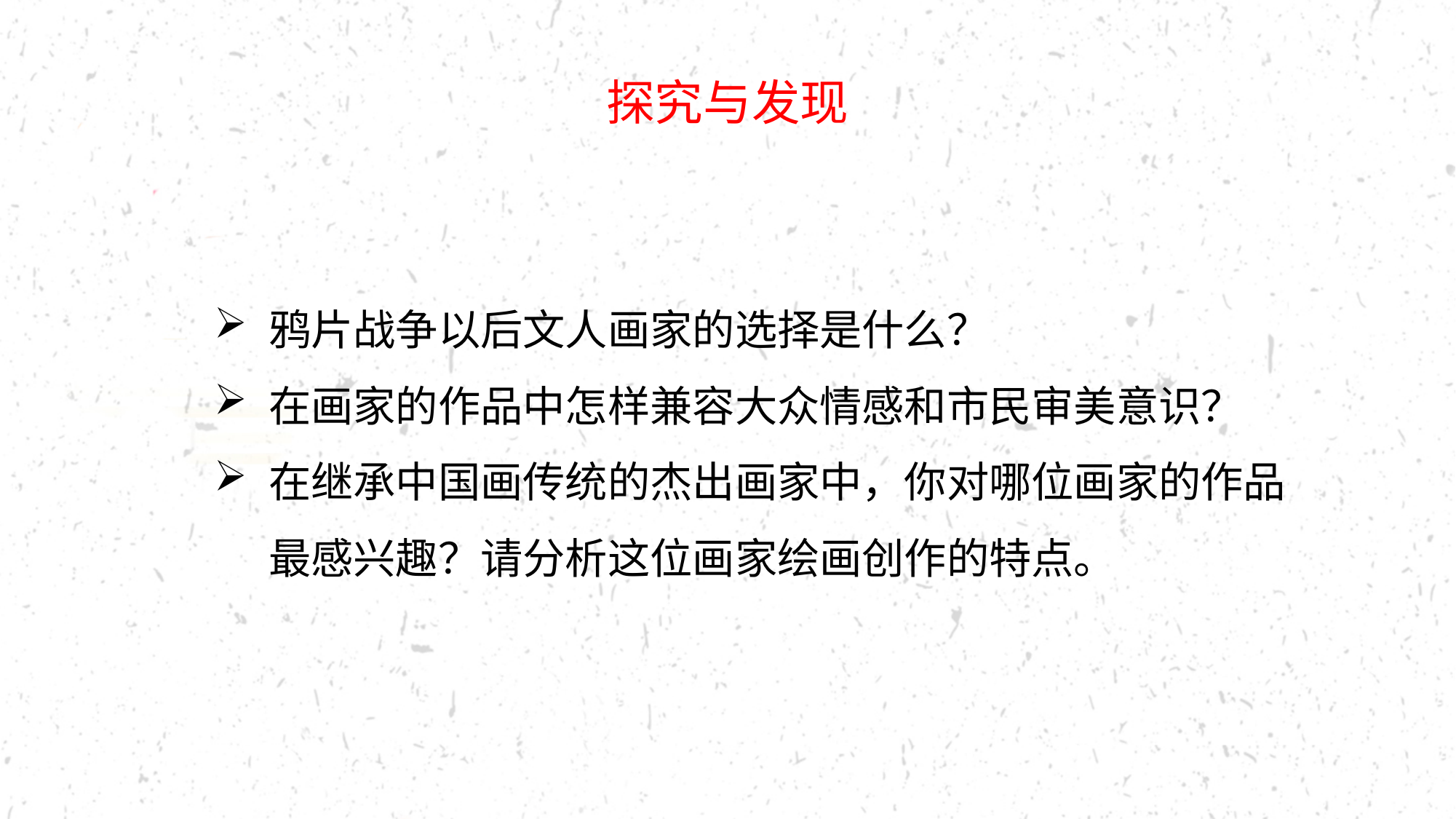

# 探究与发现
鸦片战争以后文人画家的选择是什么？
在画家的作品中怎样兼容大众情感和市民审美意识？
在继承中国画传统的杰出画家中，你对哪位画家的作品最感兴趣？请分析这位画家绘画创作的特点。